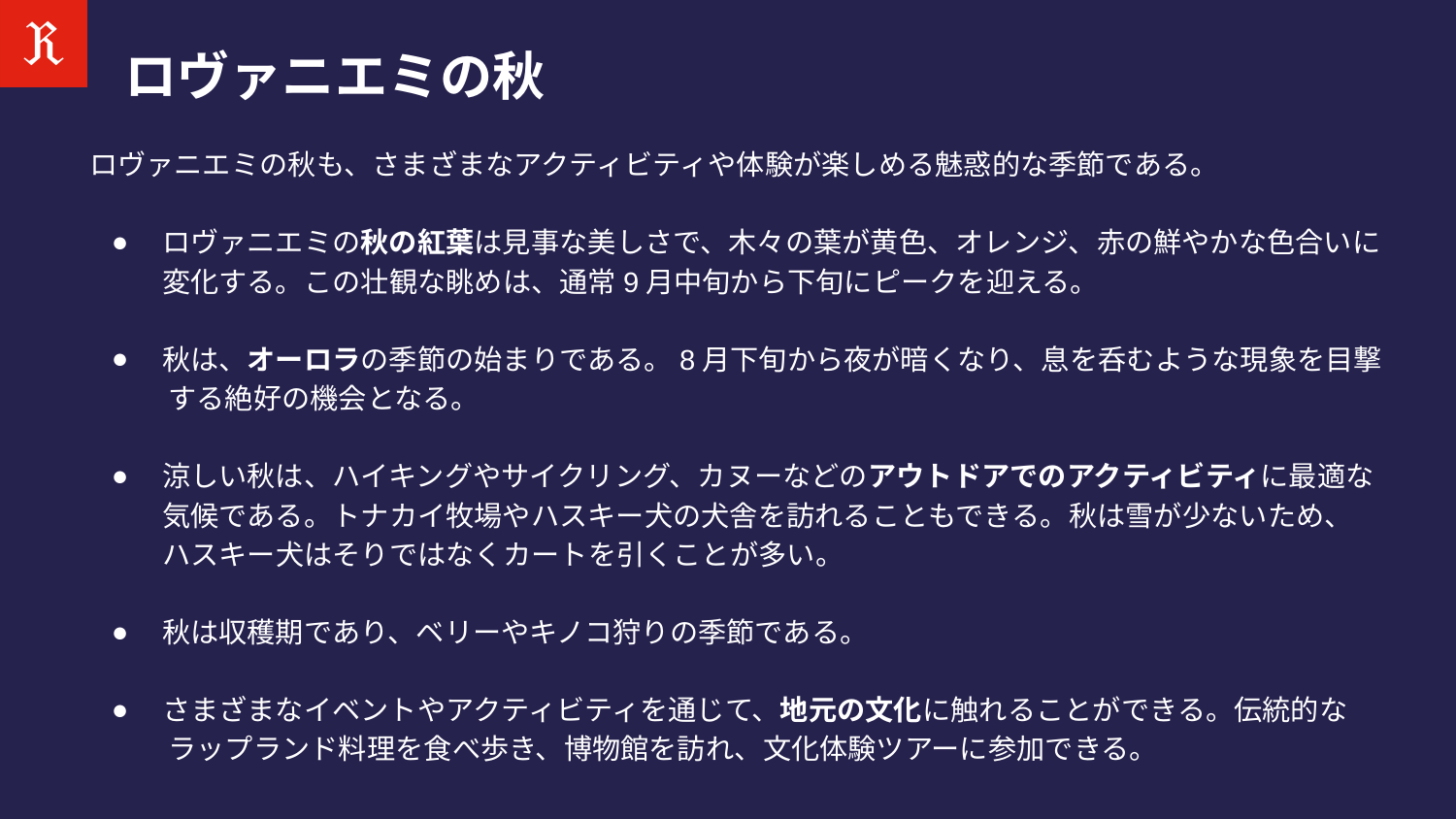

ロヴァニエミの秋
ロヴァニエミの秋も、さまざまなアクティビティや体験が楽しめる魅惑的な季節である。

ロヴァニエミの秋の紅葉は見事な美しさで、木々の葉が黄色、オレンジ、赤の鮮やかな色合いに変化する。この壮観な眺めは、通常9月中旬から下旬にピークを迎える。

秋は、オーロラの季節の始まりである。8月下旬から夜が暗くなり、息を呑むような現象を目撃
　　する絶好の機会となる。

涼しい秋は、ハイキングやサイクリング、カヌーなどのアウトドアでのアクティビティに最適な
       気候である。トナカイ牧場やハスキー犬の犬舎を訪れることもできる。秋は雪が少ないため、
       ハスキー犬はそりではなくカートを引くことが多い。

秋は収穫期であり、ベリーやキノコ狩りの季節である。

さまざまなイベントやアクティビティを通じて、地元の文化に触れることができる。伝統的な
　　ラップランド料理を食べ歩き、博物館を訪れ、文化体験ツアーに参加できる。